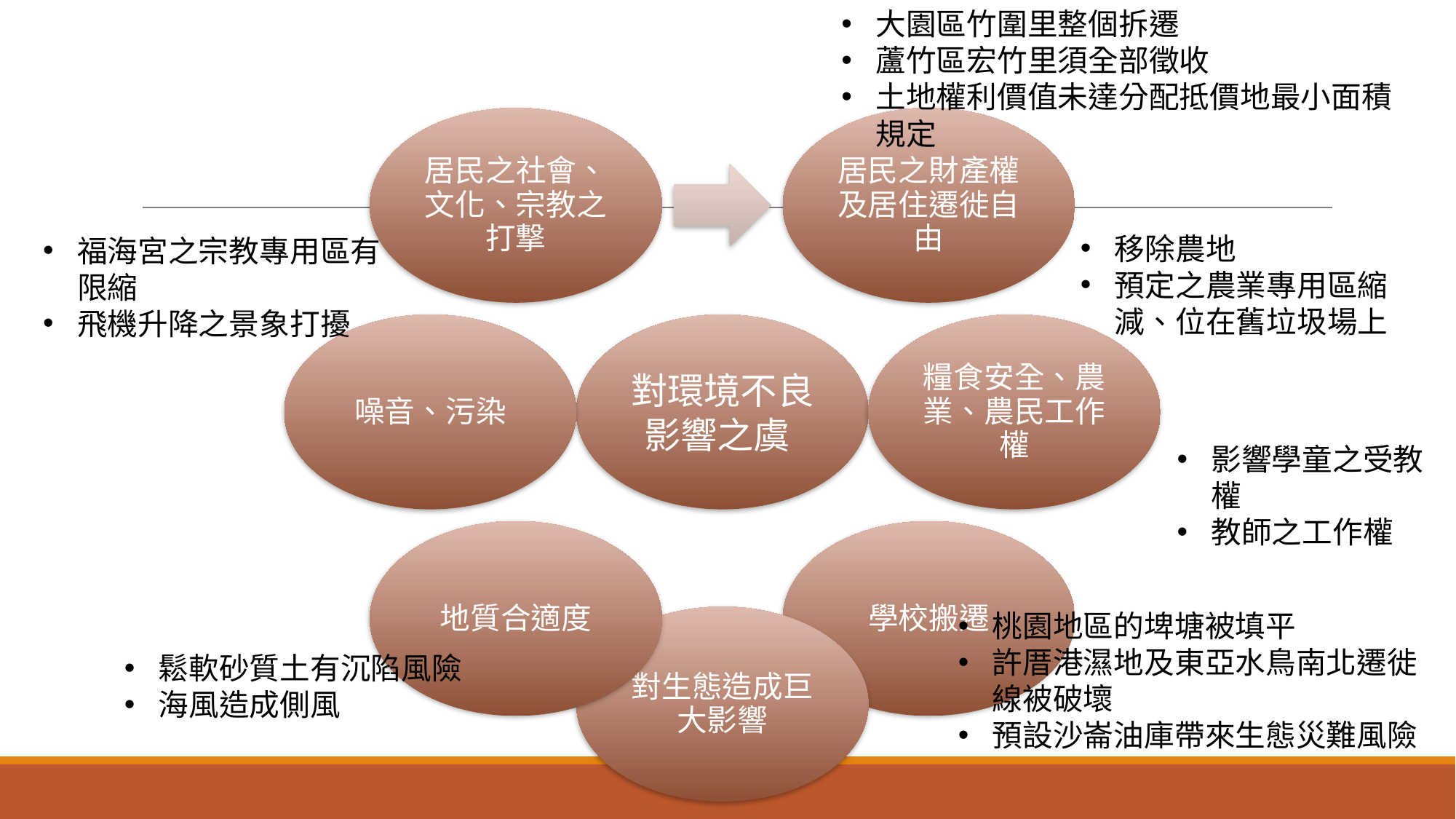

大園區竹圍里整個拆遷
蘆竹區宏竹里須全部徵收
土地權利價值未達分配抵價地最小面積規定
對環境不良影響之虞
居民之財產權及居住遷徙自由
糧食安全、農業、農民工作權
對生態造成巨大影響
學校搬遷
地質合適度
居民之社會、文化、宗教之打撃
噪音、污染
移除農地
預定之農業專用區縮減、位在舊垃圾場上
福海宮之宗教專用區有限縮
飛機升降之景象打擾
影響學童之受教權
教師之工作權
桃園地區的埤塘被填平
許厝港濕地及東亞水鳥南北遷徙線被破壞
預設沙崙油庫帶來生態災難風險
鬆軟砂質土有沉陷風險
海風造成側風